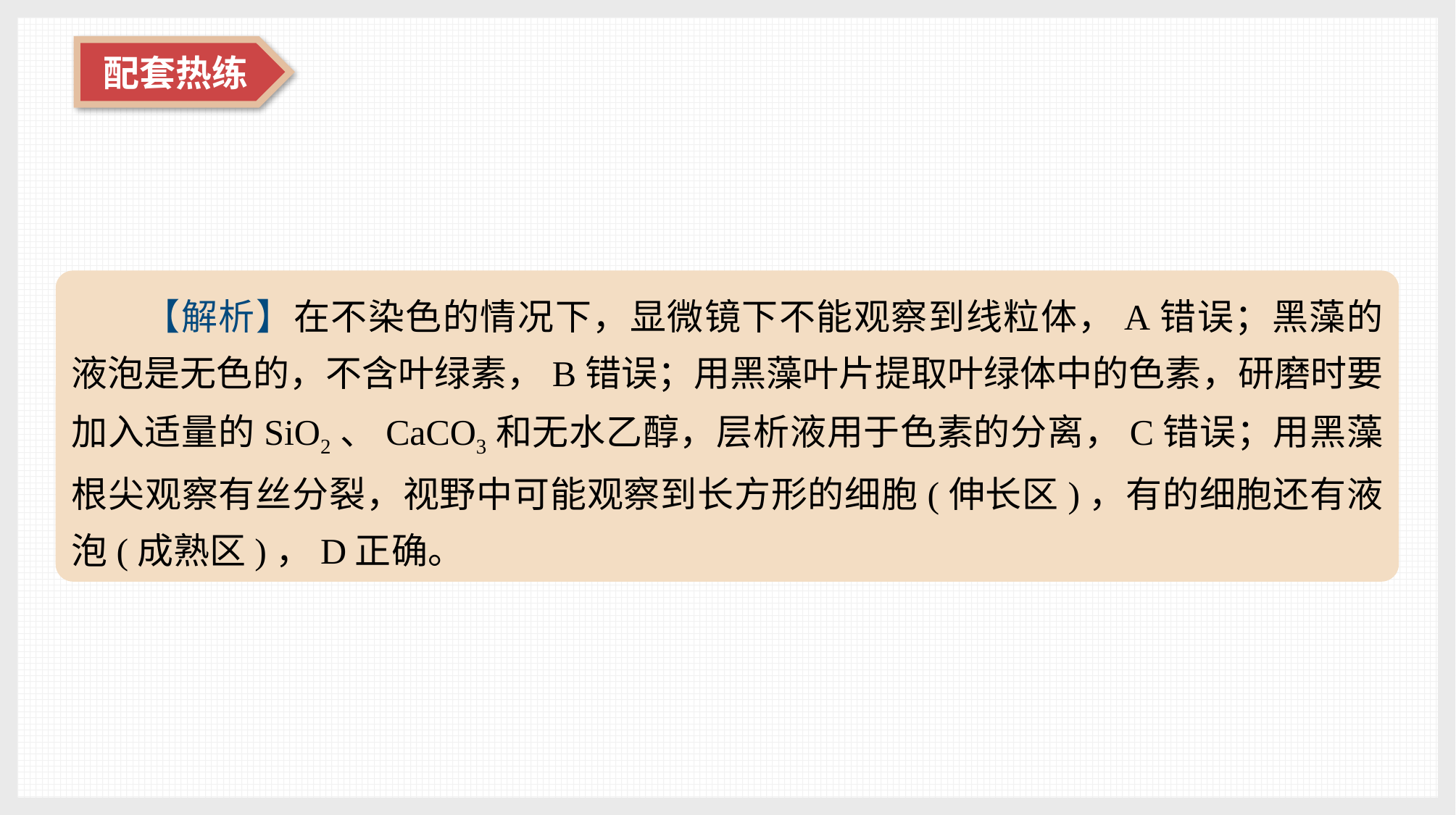

【解析】在不染色的情况下，显微镜下不能观察到线粒体，A错误；黑藻的液泡是无色的，不含叶绿素，B错误；用黑藻叶片提取叶绿体中的色素，研磨时要加入适量的SiO2、CaCO3和无水乙醇，层析液用于色素的分离，C错误；用黑藻根尖观察有丝分裂，视野中可能观察到长方形的细胞(伸长区)，有的细胞还有液泡(成熟区)，D正确。